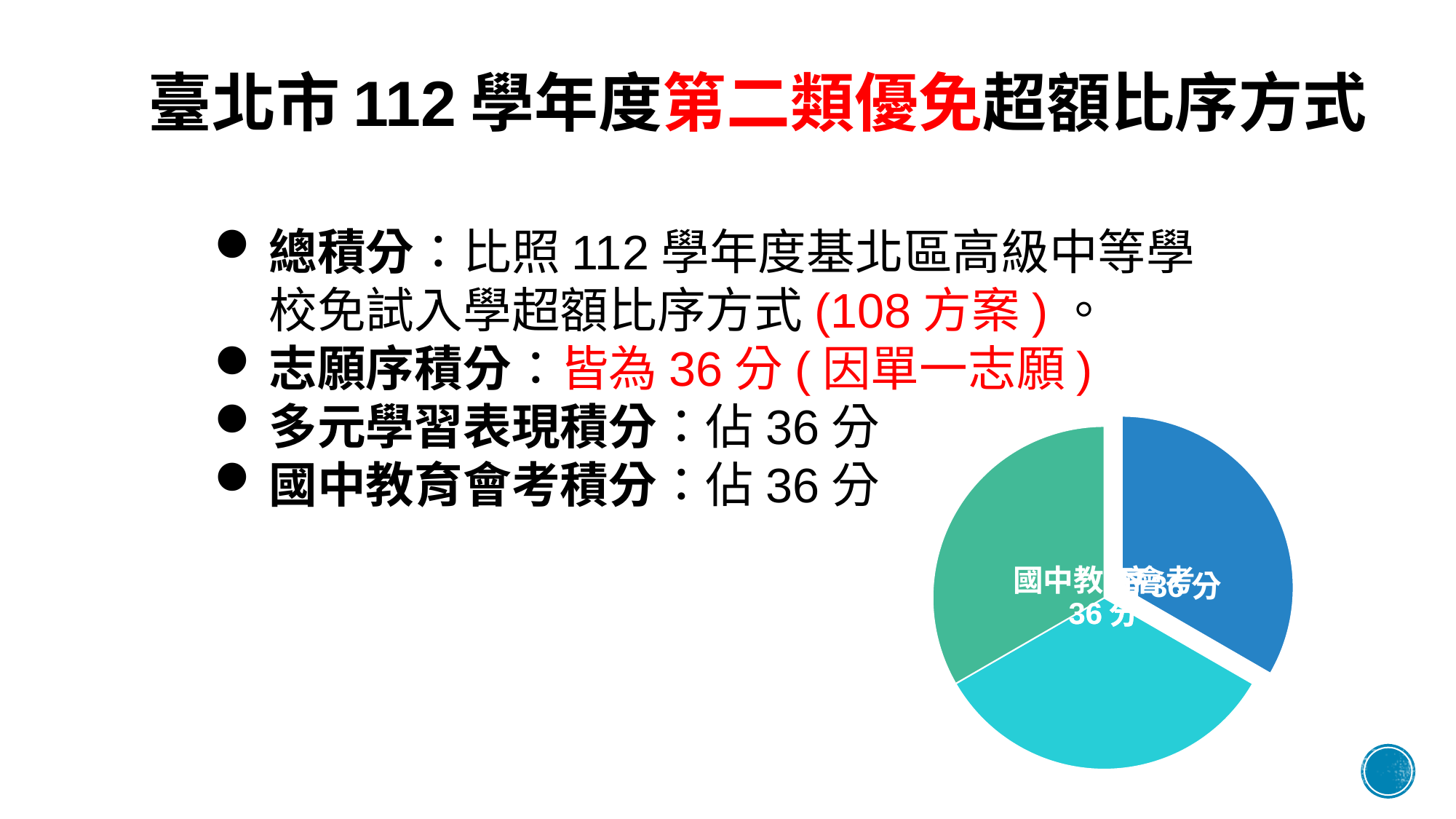

# 臺北市112學年度第二類優免超額比序方式
總積分：比照112學年度基北區高級中等學校免試入學超額比序方式(108方案)。
志願序積分：皆為36分(因單一志願)
多元學習表現積分：佔36分
國中教育會考積分：佔36分
多元學習36分
志願序
36分
國中教育會考
36分